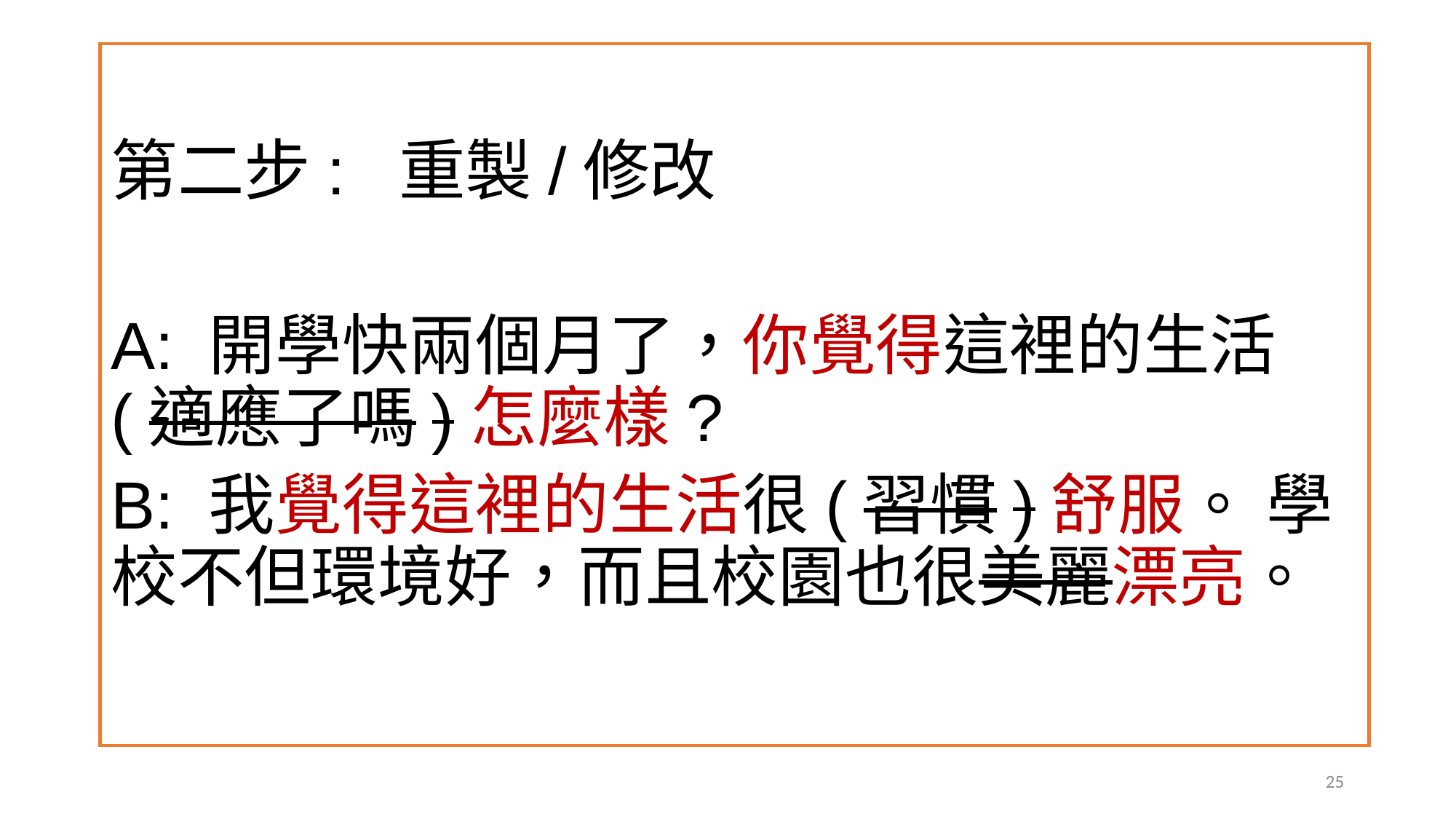

第二步:  重製/修改

A: 開學快兩個月了，你覺得這裡的生活(適應了嗎)怎麼樣?
B: 我覺得這裡的生活很(習慣)舒服。 學校不但環境好，而且校園也很美麗漂亮。

25